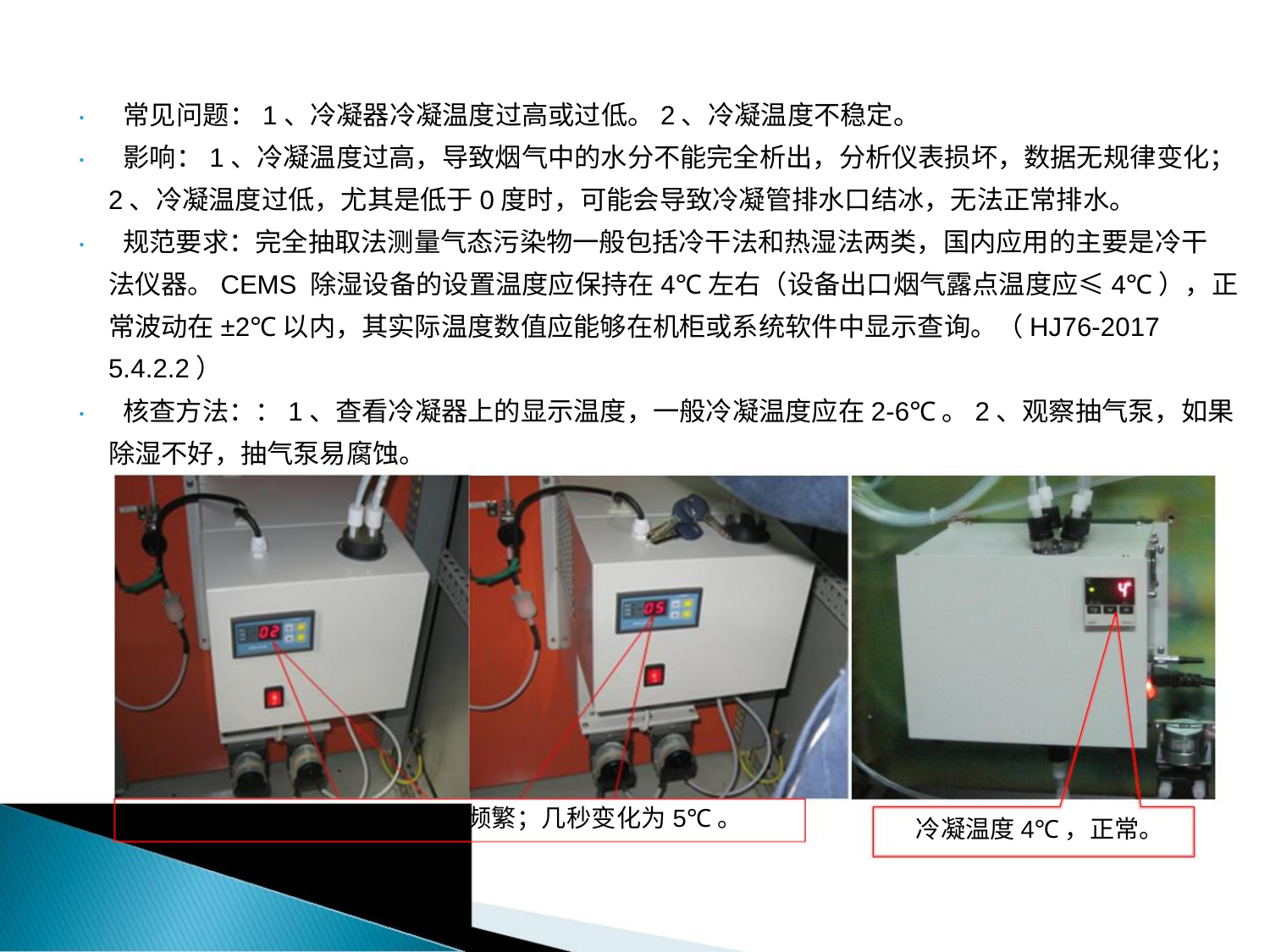

• 常见问题：1、冷凝器冷凝温度过高或过低。2、冷凝温度不稳定。
• 影响：1、冷凝温度过高，导致烟气中的水分不能完全析出，分析仪表损坏，数据无规律变化；
2、冷凝温度过低，尤其是低于0度时，可能会导致冷凝管排水口结冰，无法正常排水。
• 规范要求：完全抽取法测量气态污染物一般包括冷干法和热湿法两类，国内应用的主要是冷干
法仪器。CEMS 除湿设备的设置温度应保持在4℃左右（设备出口烟气露点温度应≤4℃），正
常波动在±2℃以内，其实际温度数值应能够在机柜或系统软件中显示查询。（HJ76-2017
5.4.2.2）
• 核查方法：：1、查看冷凝器上的显示温度，一般冷凝温度应在2-6℃。2、观察抽气泵，如果
除湿不好，抽气泵易腐蚀。
冷凝器温度不稳定，变化频繁；几秒变化为5℃。
冷凝温度4℃，正常。